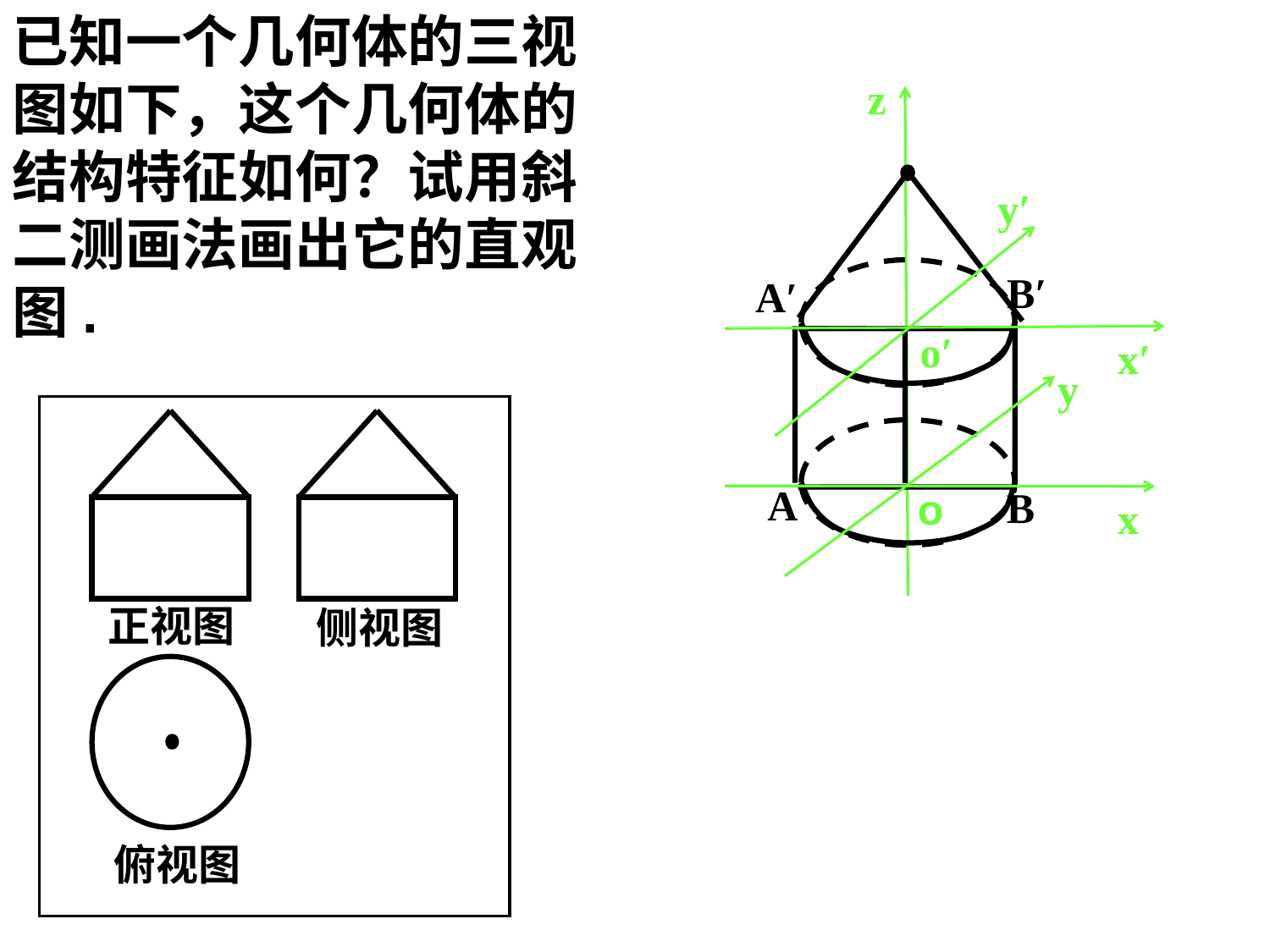

已知一个几何体的三视图如下，这个几何体的结构特征如何？试用斜二测画法画出它的直观图.
z

y′

x′
B′
A′

o′

y

o

x

正视图
侧视图

俯视图

A
B